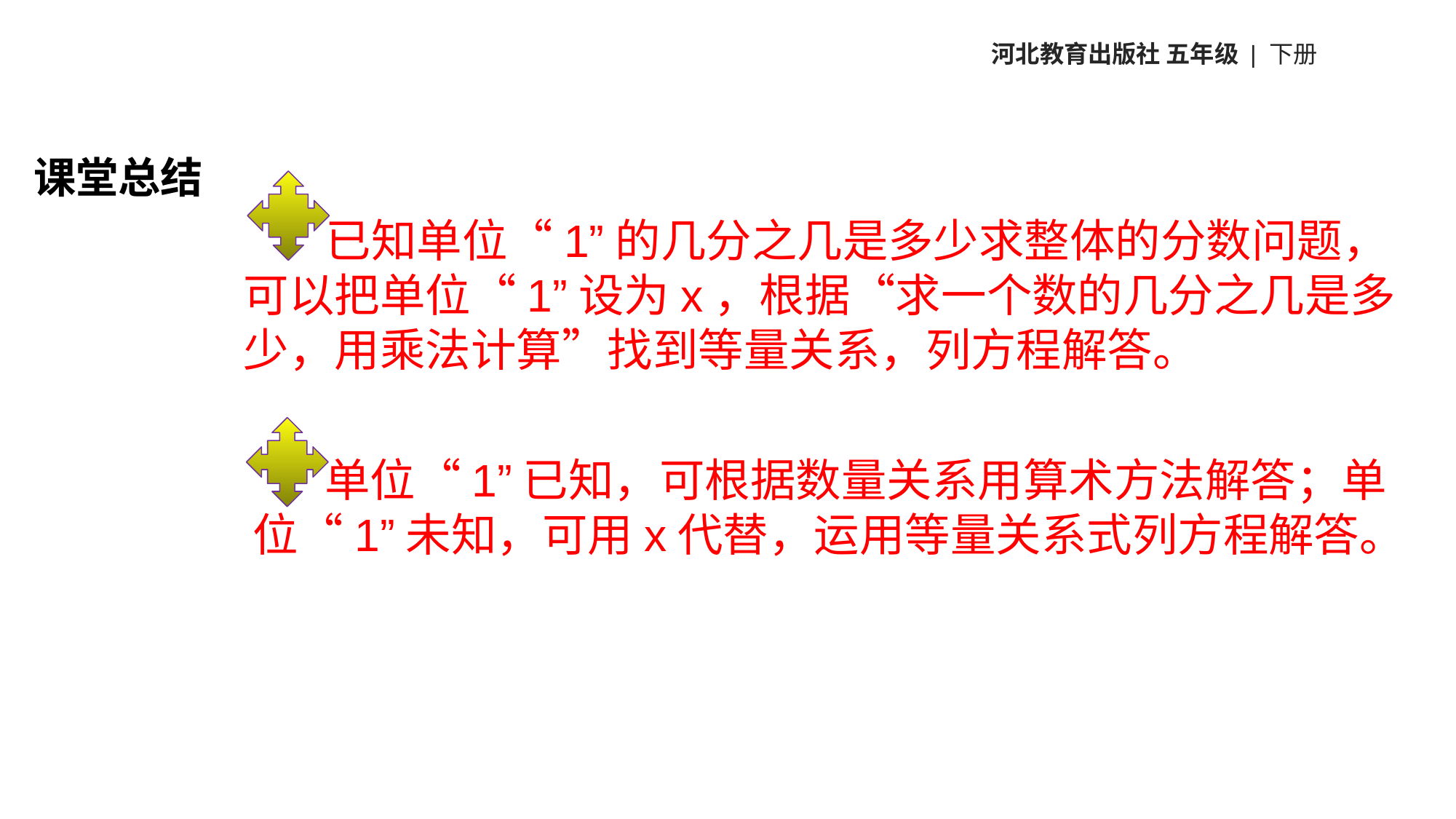

河北教育出版社 五年级 | 下册
课堂总结

       已知单位“1”的几分之几是多少求整体的分数问题，可以把单位“1”设为x，根据“求一个数的几分之几是多少，用乘法计算”找到等量关系，列方程解答。

      单位“1”已知，可根据数量关系用算术方法解答；单位“1”未知，可用x代替，运用等量关系式列方程解答。